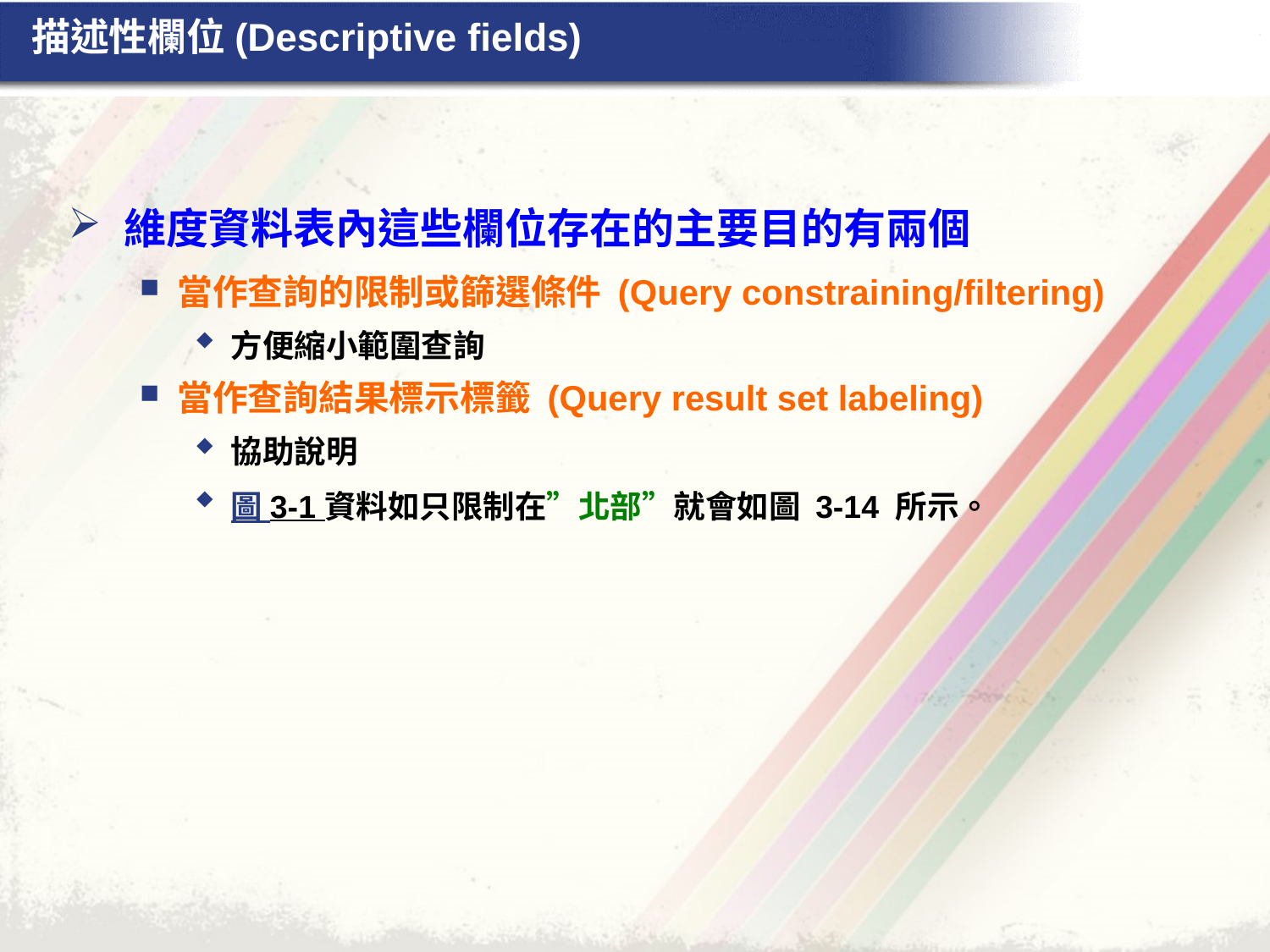

# 描述性欄位(Descriptive fields)

維度資料表內這些欄位存在的主要目的有兩個
當作查詢的限制或篩選條件 (Query constraining/filtering)
方便縮小範圍查詢
當作查詢結果標示標籤 (Query result set labeling)
協助說明
圖 3-1 資料如只限制在”北部”就會如圖 3-14 所示。